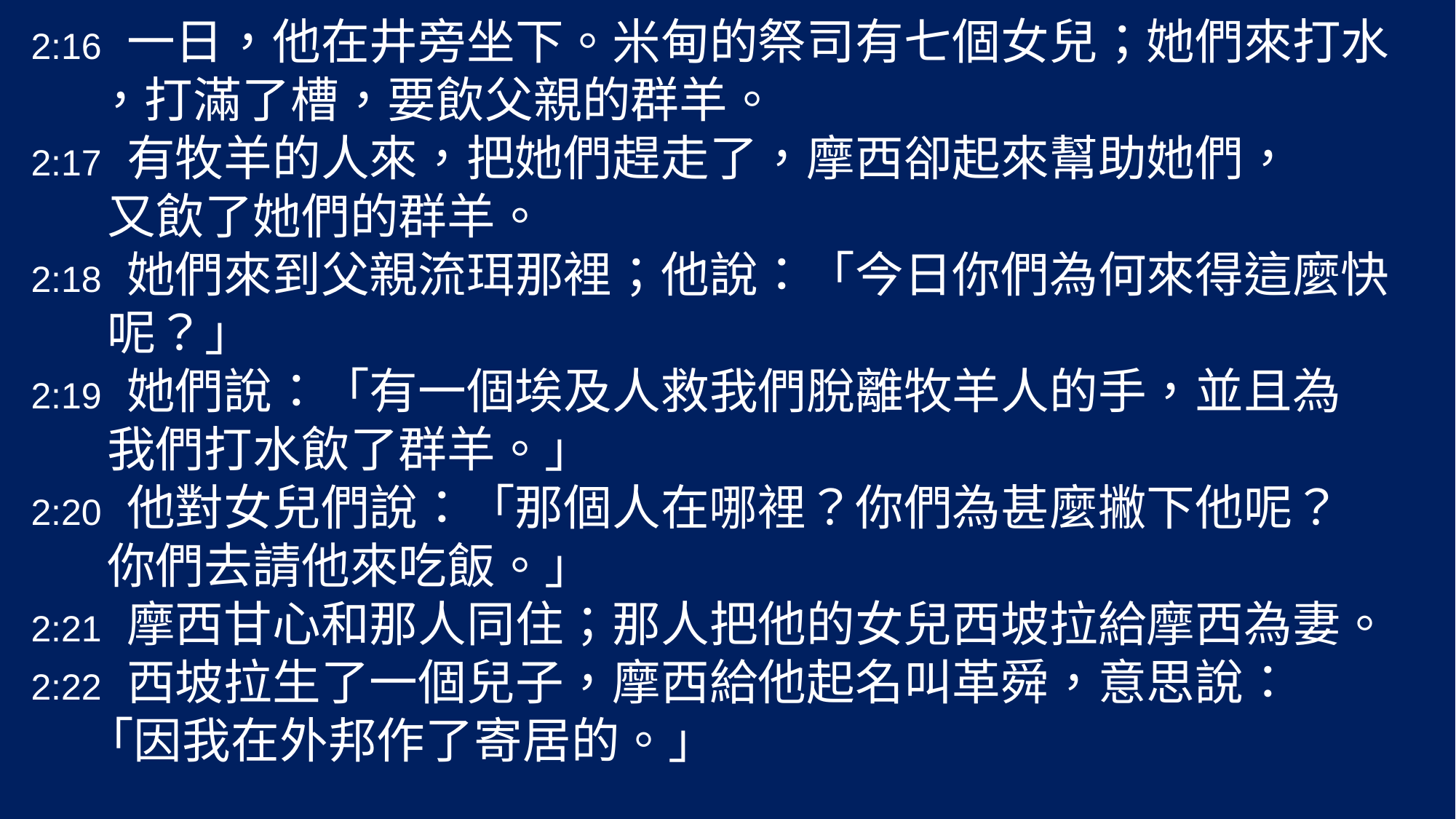

# 2:16 一日，他在井旁坐下。米甸的祭司有七個女兒；她們來打水 ，打滿了槽，要飲父親的群羊。 2:17 有牧羊的人來，把她們趕走了，摩西卻起來幫助她們， 又飲了她們的群羊。 2:18 她們來到父親流珥那裡；他說：「今日你們為何來得這麼快 呢？」 2:19 她們說：「有一個埃及人救我們脫離牧羊人的手，並且為 我們打水飲了群羊。」 2:20 他對女兒們說：「那個人在哪裡？你們為甚麼撇下他呢？ 你們去請他來吃飯。」 2:21 摩西甘心和那人同住；那人把他的女兒西坡拉給摩西為妻。 2:22 西坡拉生了一個兒子，摩西給他起名叫革舜，意思說： 「因我在外邦作了寄居的。」